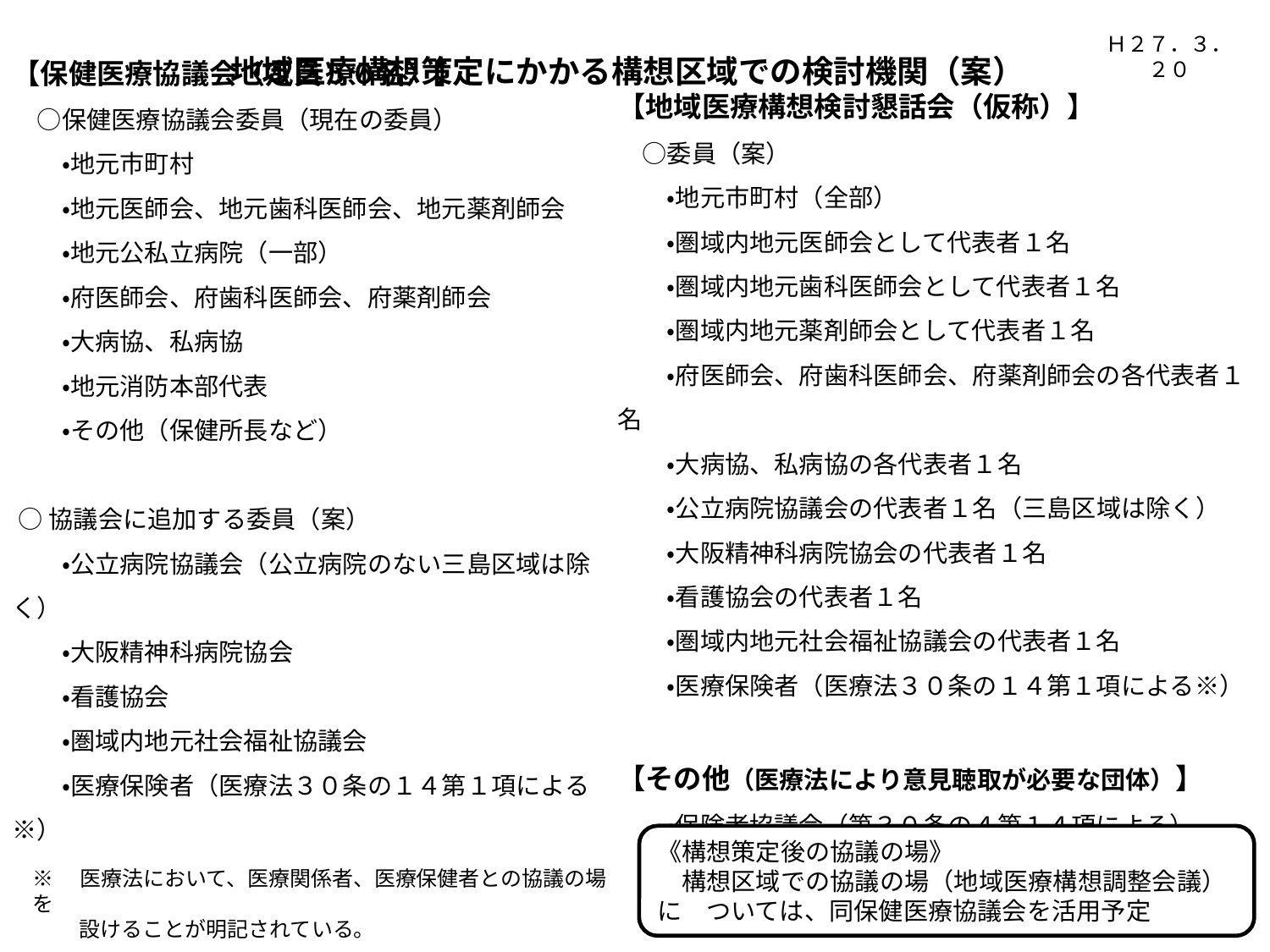

Ｈ２７．３．２０

【保健医療協議会〈定員５０名〉】
　○保健医療協議会委員（現在の委員）
　　・地元市町村
　　・地元医師会、地元歯科医師会、地元薬剤師会
　　・地元公私立病院（一部）
　　・府医師会、府歯科医師会、府薬剤師会
　　・大病協、私病協
　　・地元消防本部代表
　　・その他（保健所長など）

 ○協議会に追加する委員（案）
　　・公立病院協議会（公立病院のない三島区域は除く）
　　・大阪精神科病院協会
　　・看護協会
　　・圏域内地元社会福祉協議会
　　・医療保険者（医療法３０条の１４第１項による※）
地域医療構想策定にかかる構想区域での検討機関（案）
【地域医療構想検討懇話会（仮称）】
　○委員（案）
　　・地元市町村（全部）
　　・圏域内地元医師会として代表者１名
　　・圏域内地元歯科医師会として代表者１名
　　・圏域内地元薬剤師会として代表者１名
　　・府医師会、府歯科医師会、府薬剤師会の各代表者１名
　　・大病協、私病協の各代表者１名
　　・公立病院協議会の代表者１名（三島区域は除く）
　　・大阪精神科病院協会の代表者１名
　　・看護協会の代表者１名
　　・圏域内地元社会福祉協議会の代表者１名
　　・医療保険者（医療法３０条の１４第１項による※）

【その他（医療法により意見聴取が必要な団体）】
　　・保険者協議会（第３０条の４第１４項による）
《構想策定後の協議の場》
　構想区域での協議の場（地域医療構想調整会議）に　ついては、同保健医療協議会を活用予定
※　医療法において、医療関係者、医療保健者との協議の場を
　　 設けることが明記されている。